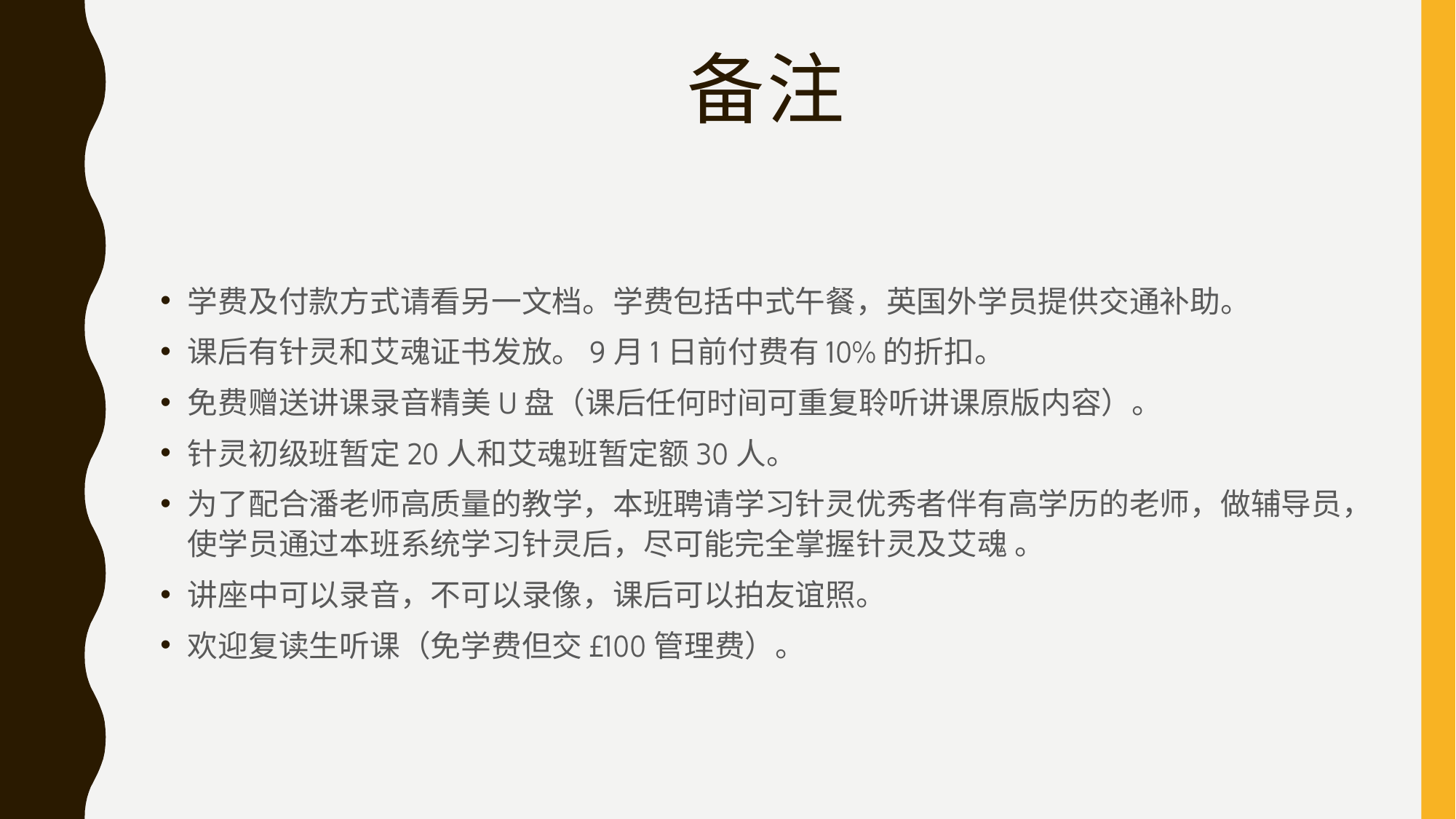

# 备注
学费及付款方式请看另一文档。学费包括中式午餐，英国外学员提供交通补助。
课后有针灵和艾魂证书发放。9月1日前付费有10%的折扣。
免费赠送讲课录音精美U盘（课后任何时间可重复聆听讲课原版内容）。
针灵初级班暂定20人和艾魂班暂定额30人。
为了配合潘老师高质量的教学，本班聘请学习针灵优秀者伴有高学历的老师，做辅导员，使学员通过本班系统学习针灵后，尽可能完全掌握针灵及艾魂 。
讲座中可以录音，不可以录像，课后可以拍友谊照。
欢迎复读生听课（免学费但交£100管理费）。